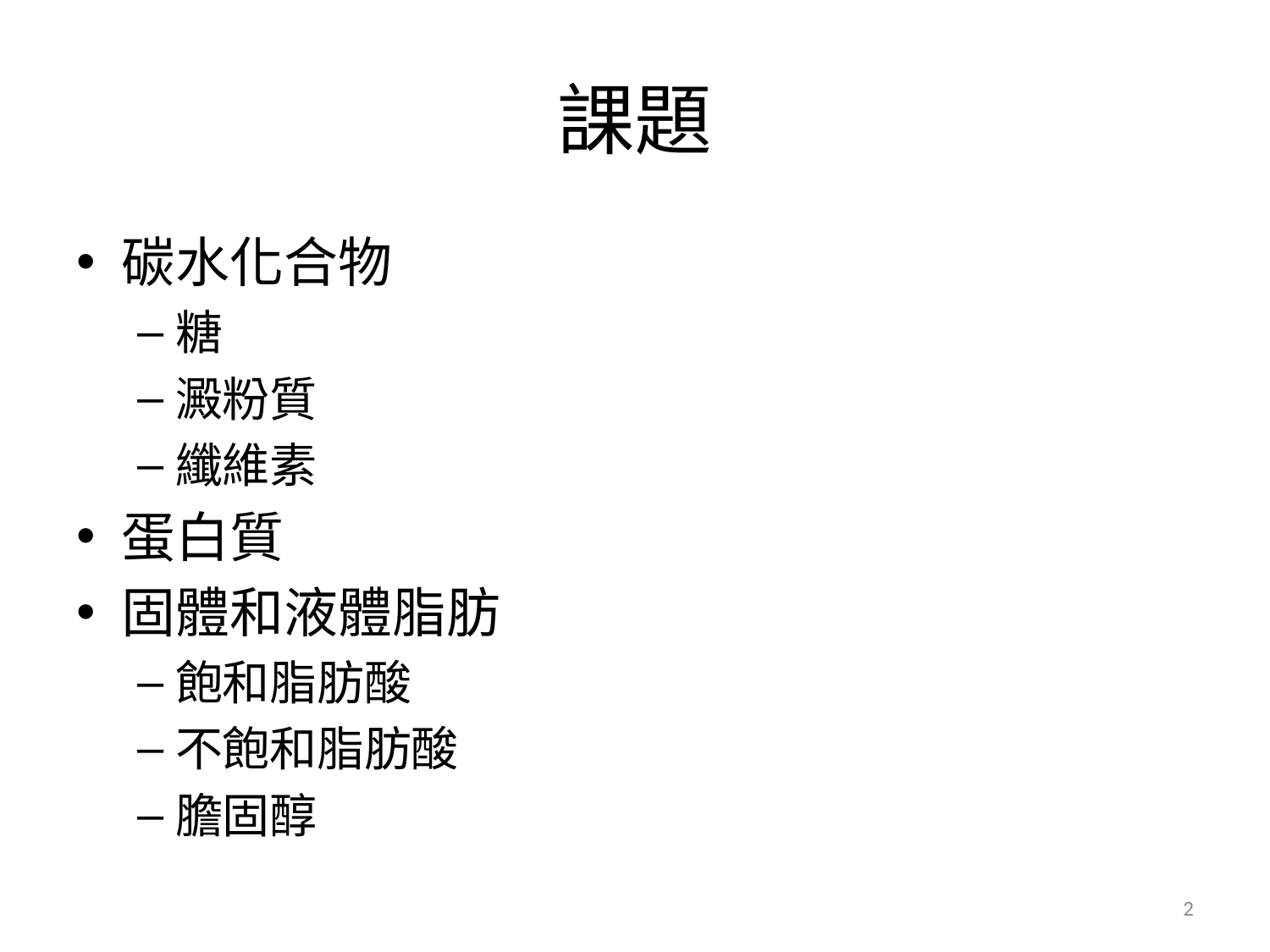

# 課題
碳水化合物
糖
澱粉質
纖維素
蛋白質
固體和液體脂肪
飽和脂肪酸
不飽和脂肪酸
膽固醇

2